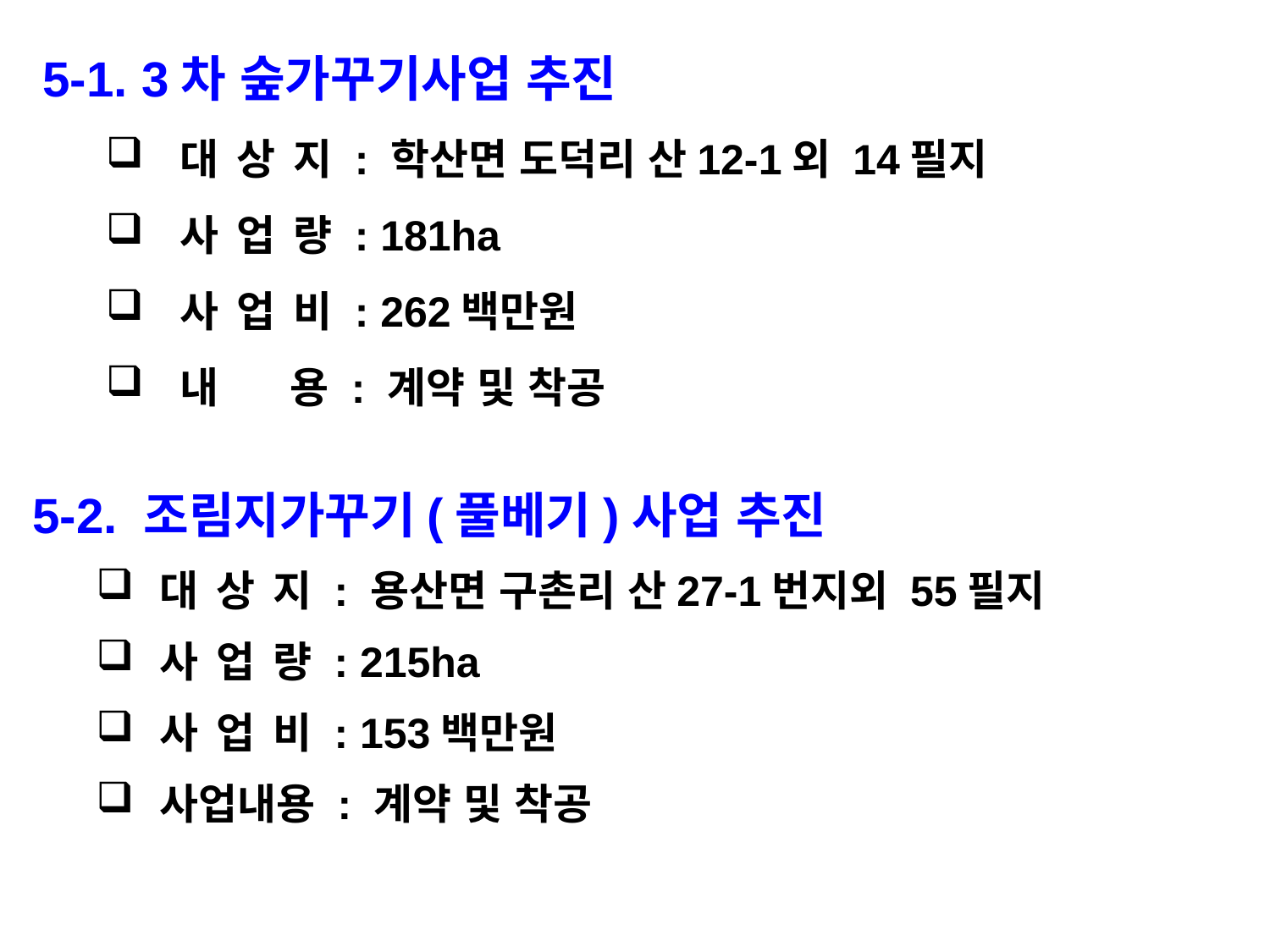

5-1. 3차 숲가꾸기사업 추진
대  상  지 : 학산면 도덕리 산12-1외 14필지
사  업  량 : 181ha
사  업  비 : 262백만원
내      용 : 계약 및 착공

5-2. 조림지가꾸기(풀베기)사업 추진
대  상  지 : 용산면 구촌리 산27-1번지외 55필지
사  업  량 : 215ha
사  업  비 : 153백만원
사업내용 : 계약 및 착공